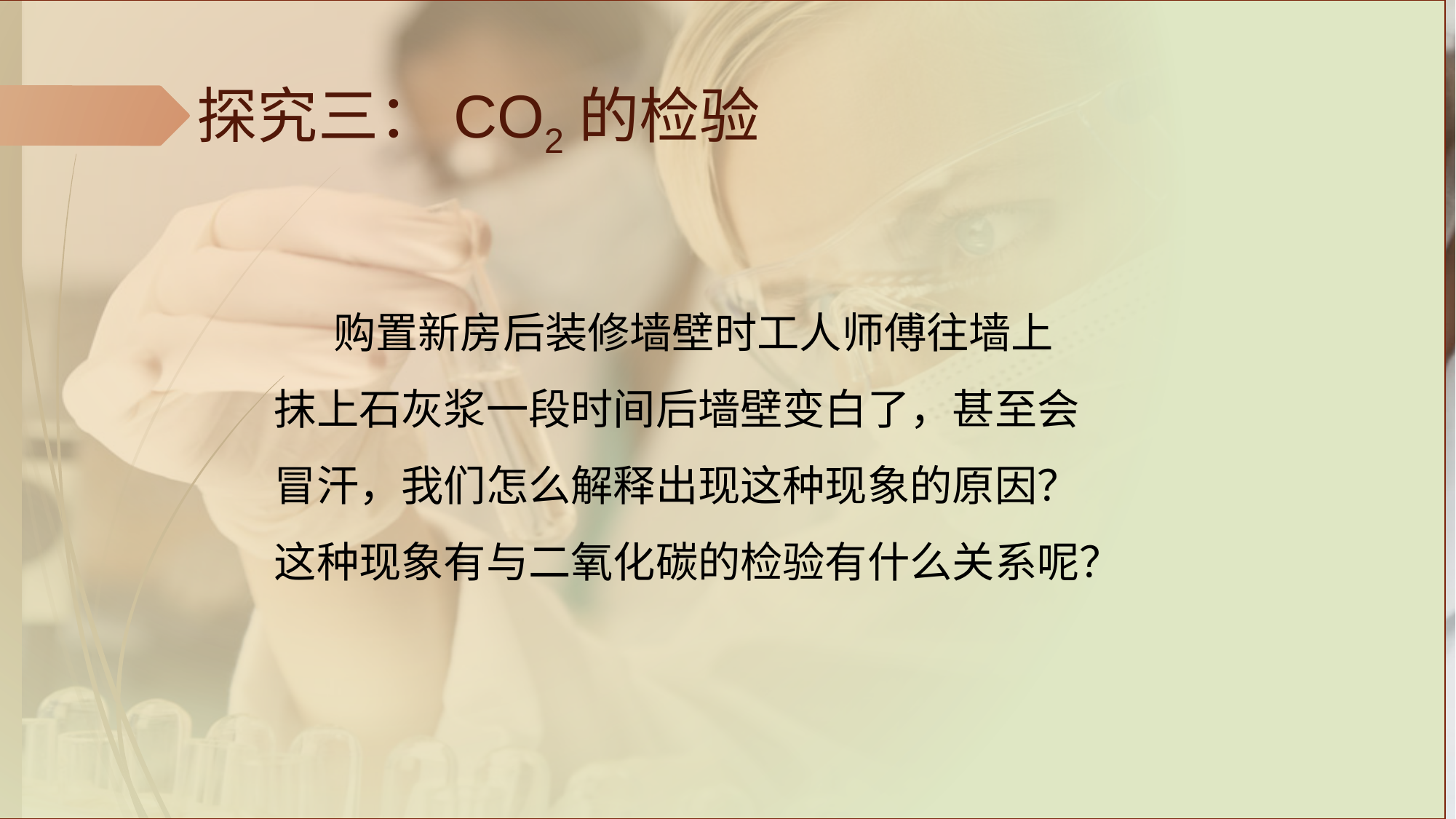

探究三：CO2的检验

   购置新房后装修墙壁时工人师傅往墙上抹上石灰浆一段时间后墙壁变白了，甚至会冒汗，我们怎么解释出现这种现象的原因？这种现象有与二氧化碳的检验有什么关系呢？